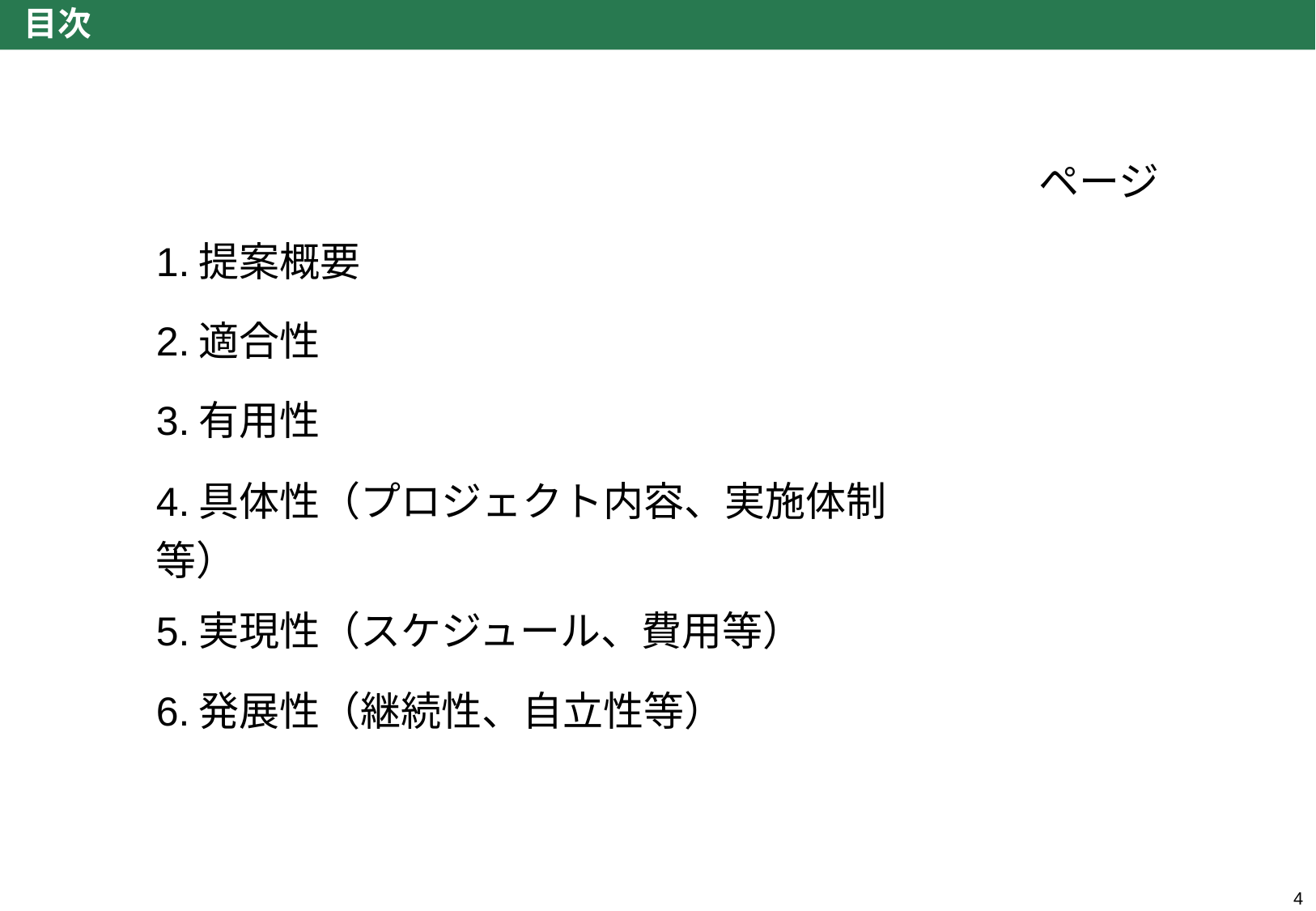

# 目次

|  | ページ |
| --- | --- |
| 1.提案概要 |  |
| 2.適合性 |  |
| 3.有用性 |  |
| 4.具体性（プロジェクト内容、実施体制等） |  |
| 5.実現性（スケジュール、費用等） |  |
| 6.発展性（継続性、自立性等） |  |
4